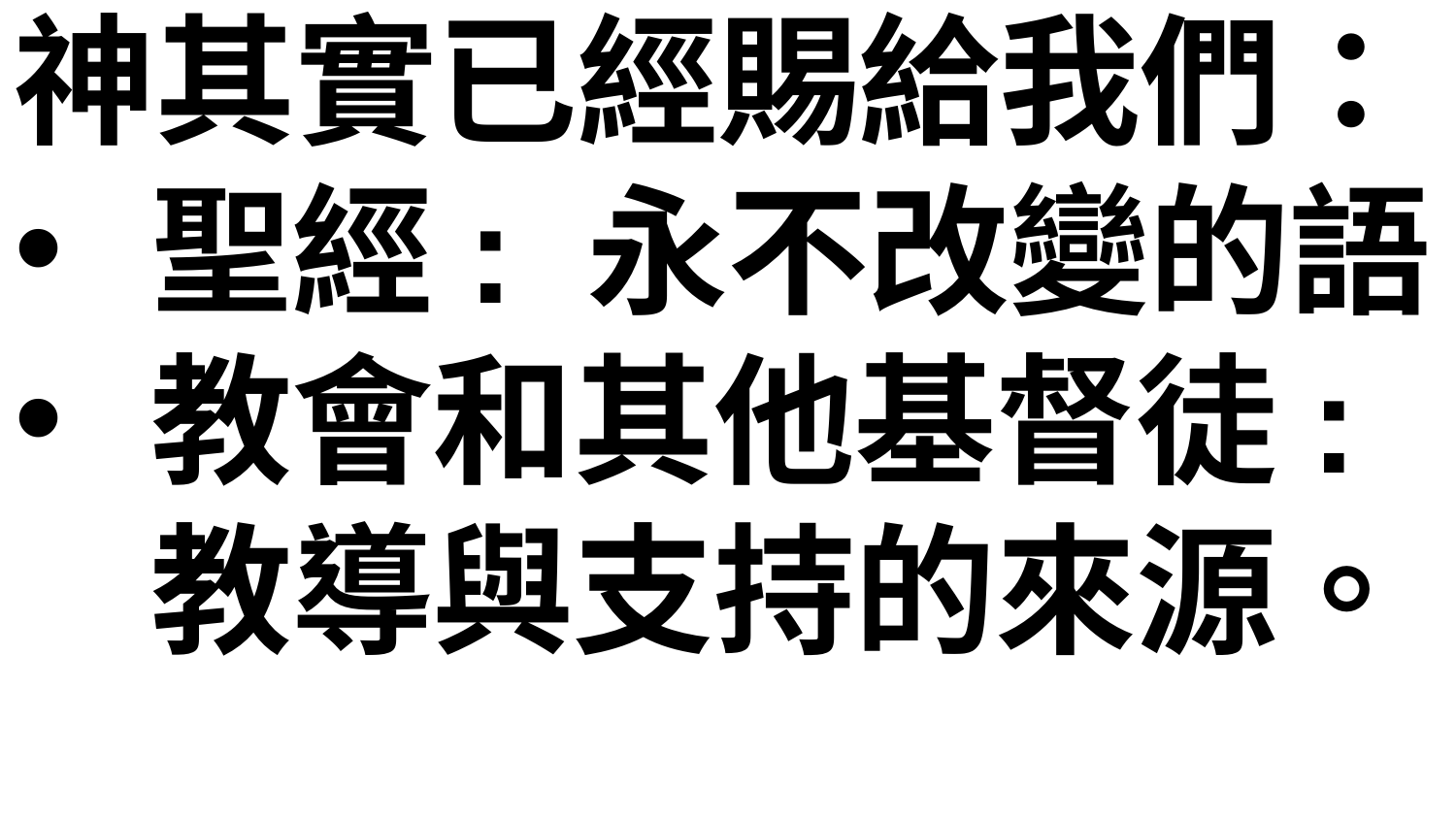

神其實已經賜給我們：
聖經: 永不改變的語。
教會和其他基督徒:教導與支持的來源。